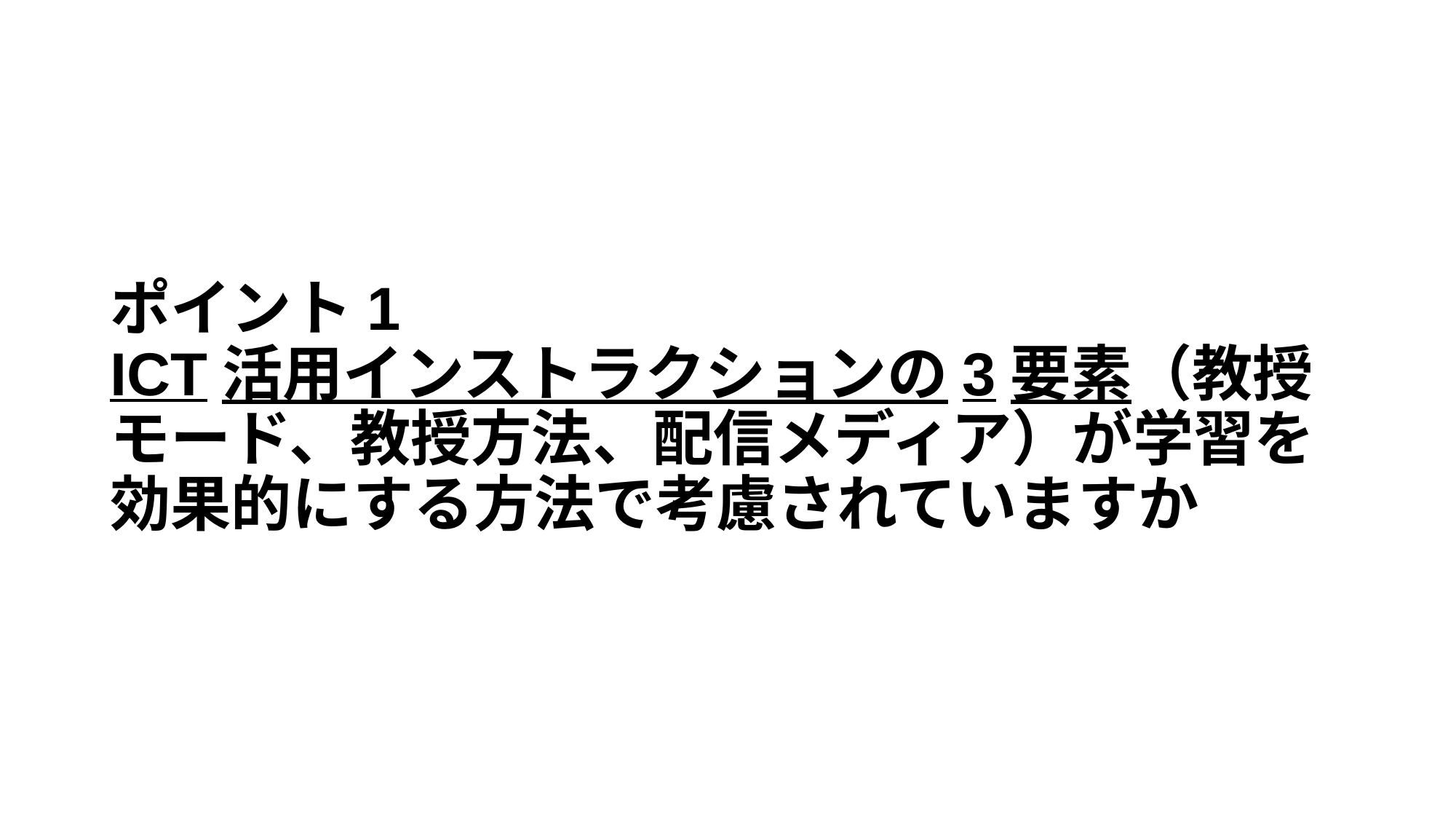

# ポイント1 ICT活用インストラクションの3要素（教授モード、教授方法、配信メディア）が学習を効果的にする方法で考慮されていますか